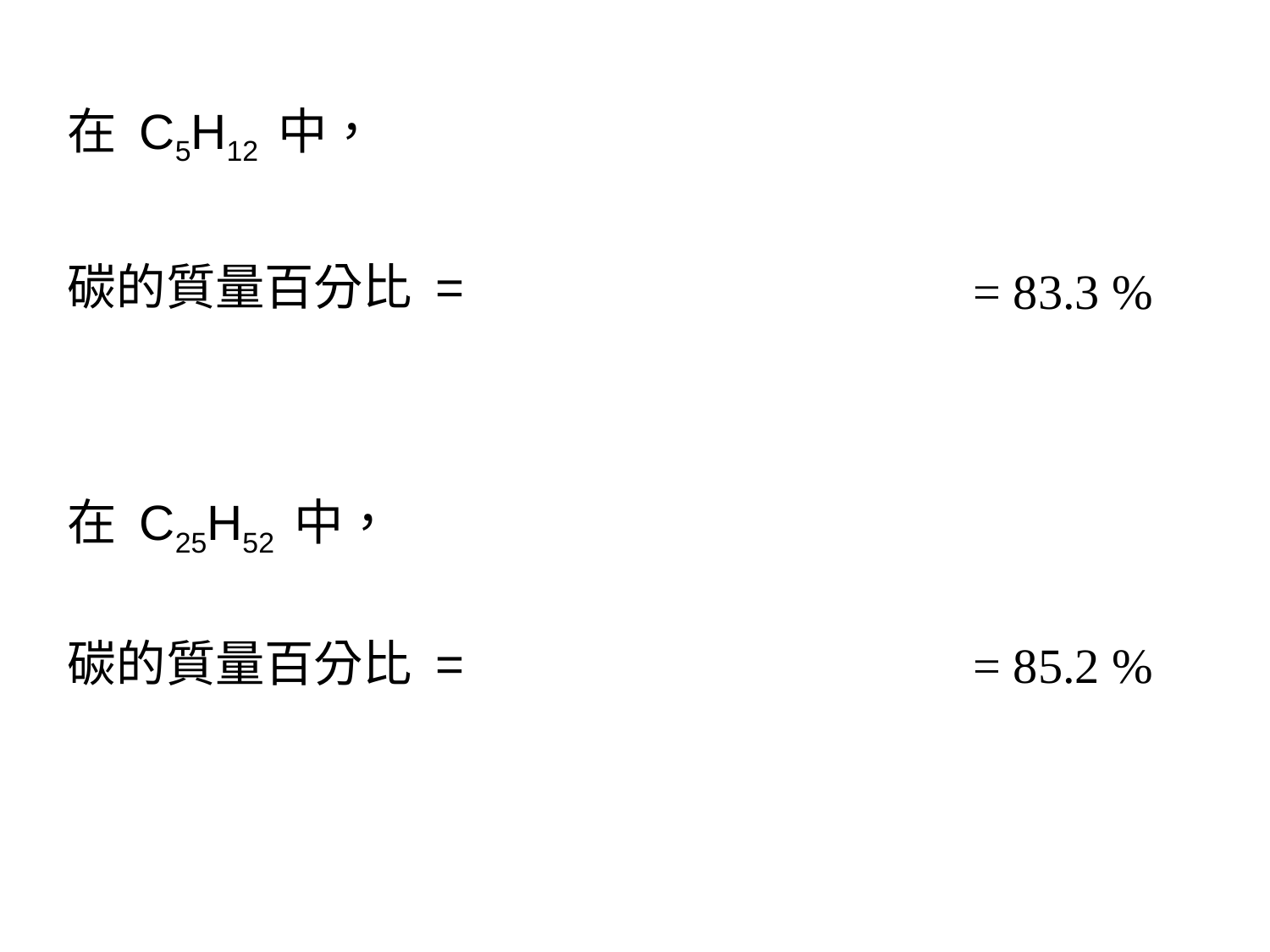

在 C5H12 中，

碳的質量百分比 =
= 83.3 %
在 C25H52 中，

碳的質量百分比 =
= 85.2 %